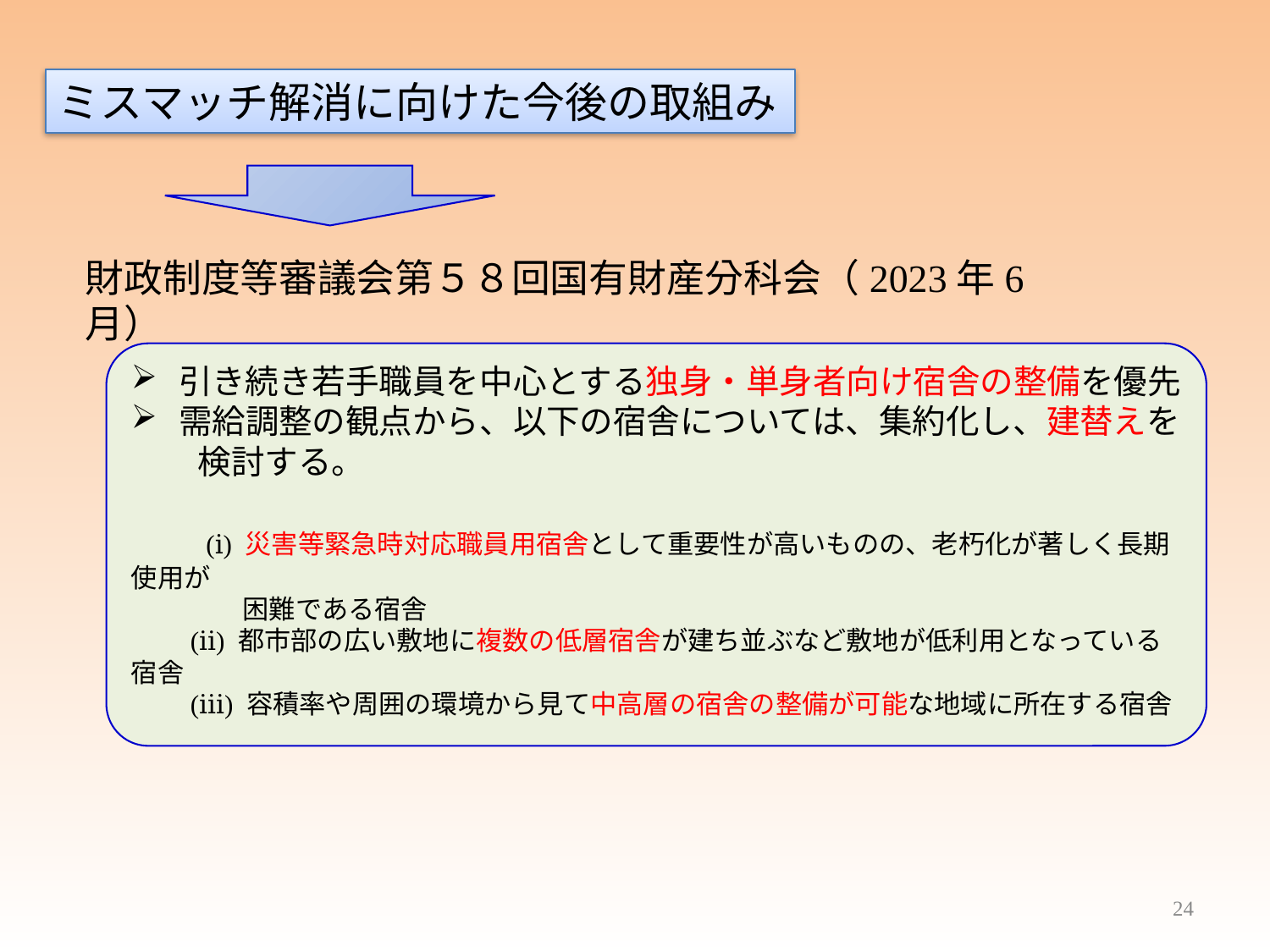

ミスマッチ解消に向けた今後の取組み

財政制度等審議会第５８回国有財産分科会（2023年6月）
引き続き若手職員を中心とする独身・単身者向け宿舎の整備を優先
需給調整の観点から、以下の宿舎については、集約化し、建替えを
　　検討する。

　　(ⅰ) 災害等緊急時対応職員用宿舎として重要性が高いものの、老朽化が著しく長期使用が
　　　　 困難である宿舎
　　(ⅱ) 都市部の広い敷地に複数の低層宿舎が建ち並ぶなど敷地が低利用となっている宿舎
　　(ⅲ) 容積率や周囲の環境から見て中高層の宿舎の整備が可能な地域に所在する宿舎

24